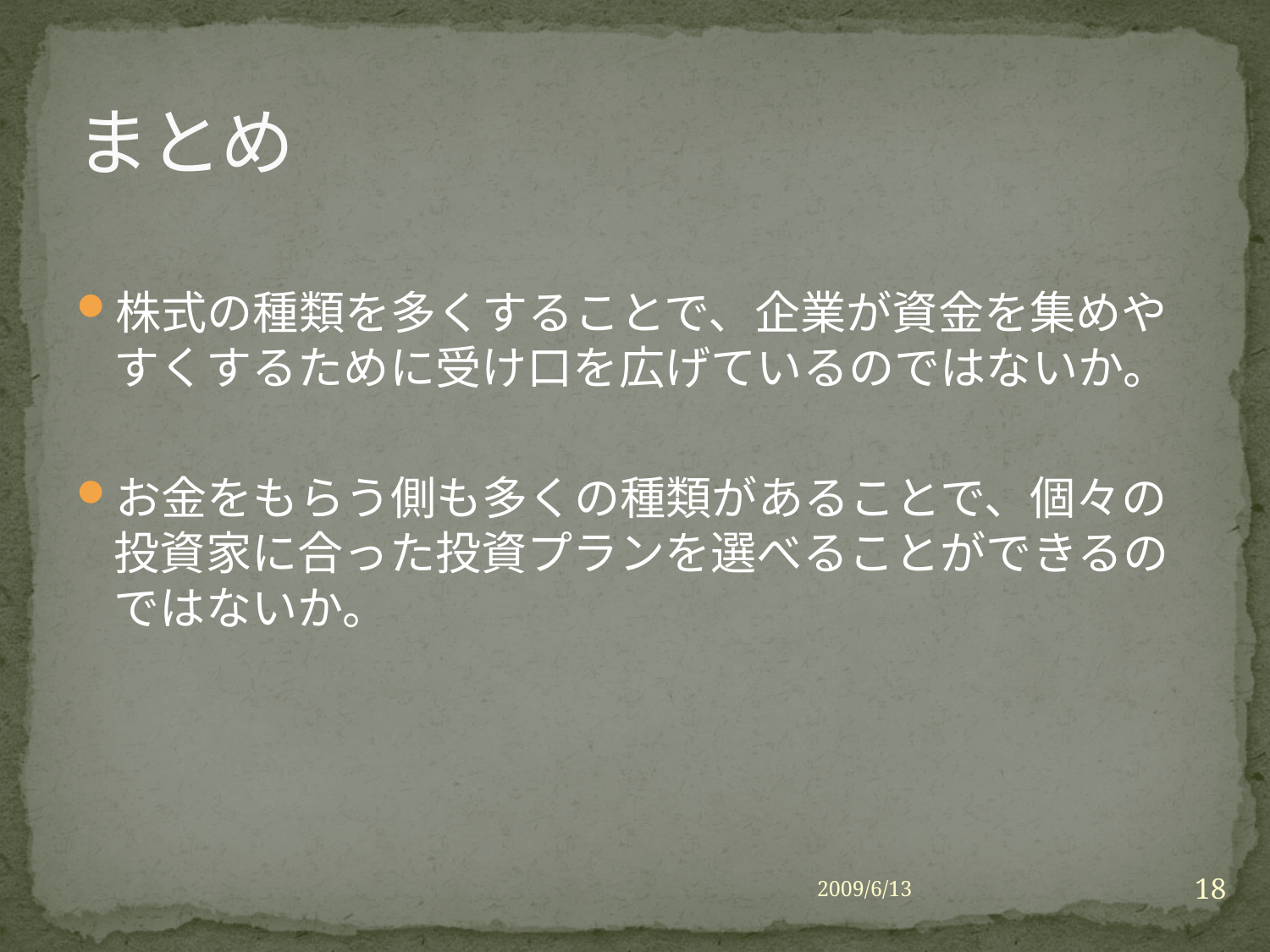

# まとめ

株式の種類を多くすることで、企業が資金を集めやすくするために受け口を広げているのではないか。

お金をもらう側も多くの種類があることで、個々の投資家に合った投資プランを選べることができるのではないか。
18
2009/6/13